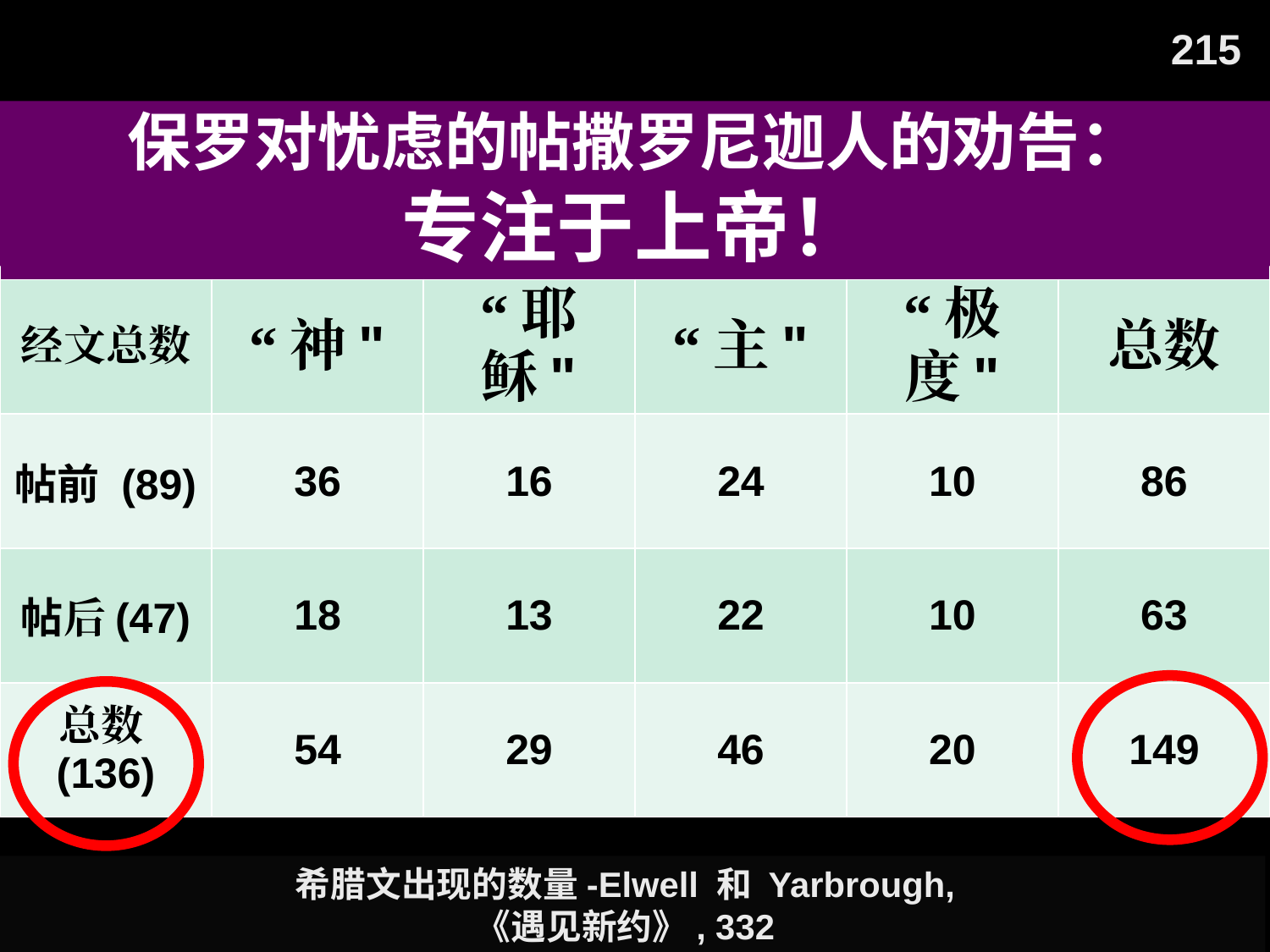

215
# Paul's Advice to Troubled Thessalonians: Focus on God!
保罗对忧虑的帖撒罗尼迦人的劝告：
专注于上帝！
| Focus on God in the Thessalonian Epistles |  |  |  |  |  |
| --- | --- | --- | --- | --- | --- |
| Total Verses | "God" | "Jesus" | "Lord" | "Christ" | Total |
| 1 Thess. (89) | 36 | 16 | 24 | 10 | 86 |
| 2 Thess. (47) | 18 | 13 | 22 | 10 | 63 |
| Total (136) | 54 | 29 | 46 | 20 | 149 |
| Focus on God in the Thessalonian Epistles |  |  |  |  |  |
| --- | --- | --- | --- | --- | --- |
| 经文总数 | “神" | “耶稣" | “主" | “极度" | 总数 |
| 帖前 (89) | 36 | 16 | 24 | 10 | 86 |
| 帖后(47) | 18 | 13 | 22 | 10 | 63 |
| 总数(136) | 54 | 29 | 46 | 20 | 149 |

Number of Greek occurrences from Elwell & Yarbrough,
Encountering the New Testament, 332
希腊文出现的数量-Elwell 和 Yarbrough,
《遇见新约》, 332